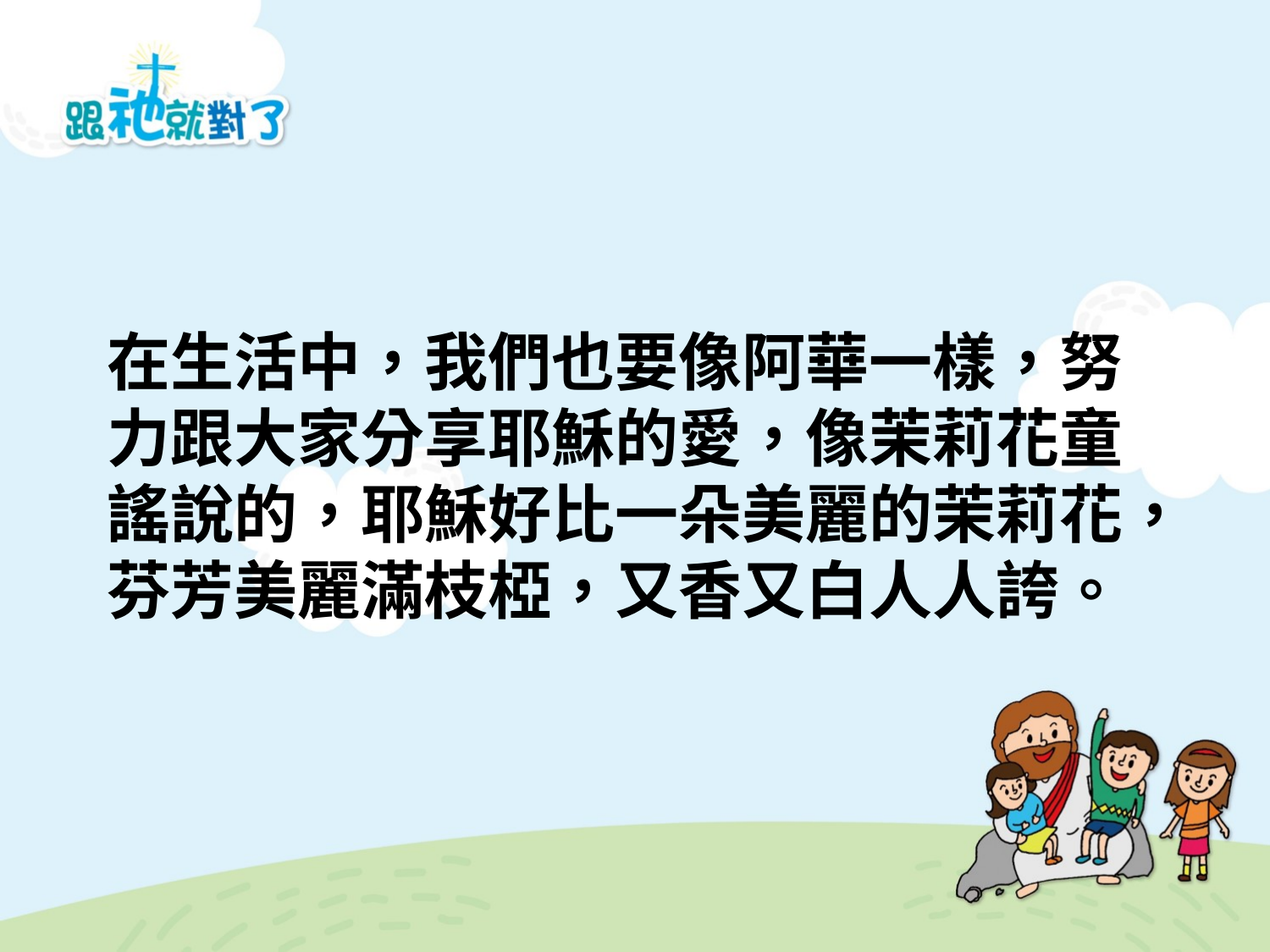

在生活中，我們也要像阿華一樣，努力跟大家分享耶穌的愛，像茉莉花童謠說的，耶穌好比一朵美麗的茉莉花，芬芳美麗滿枝椏，又香又白人人誇。